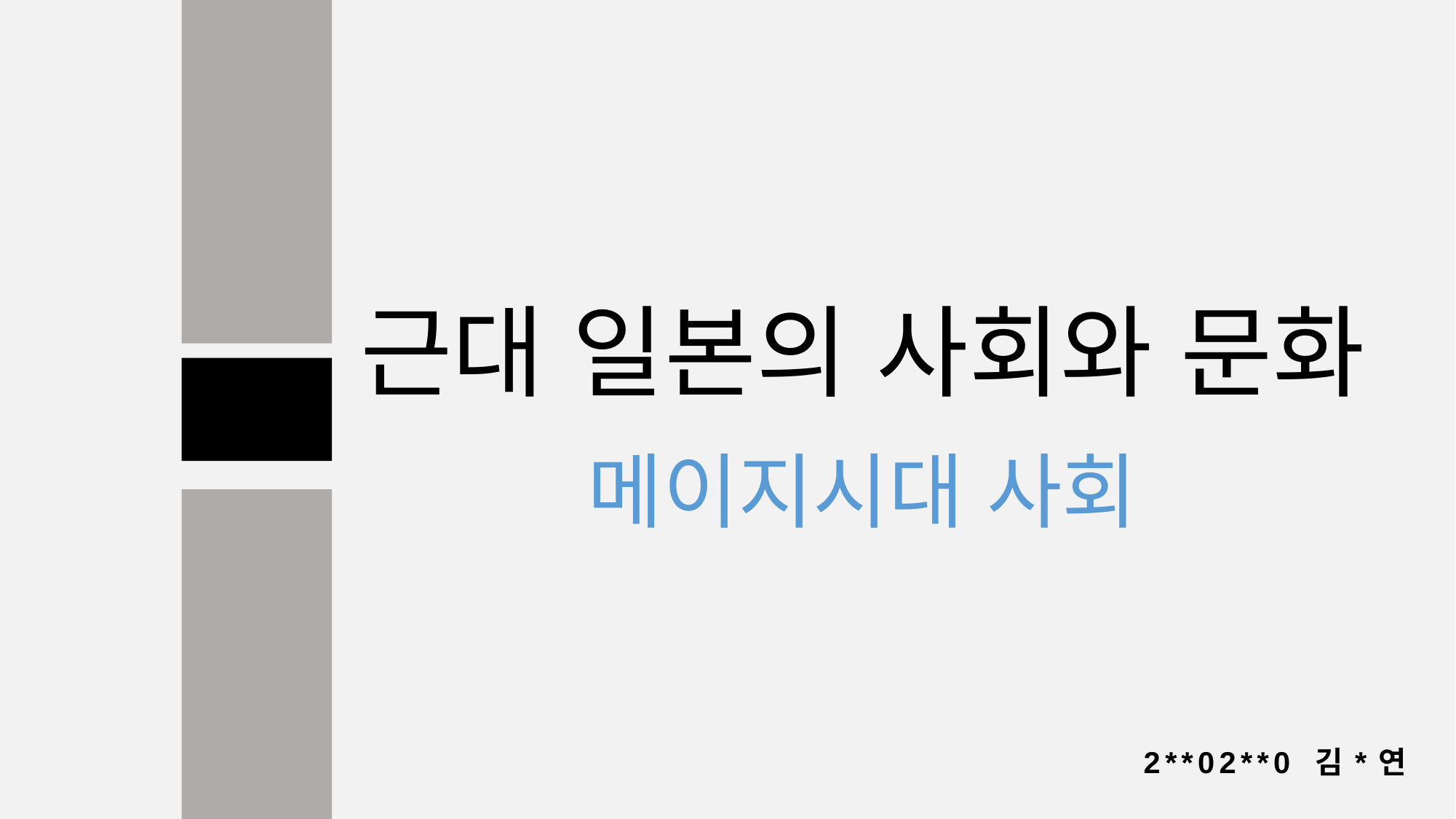

근대 일본의 사회와 문화

메이지시대 사회

2**02**0 김*연